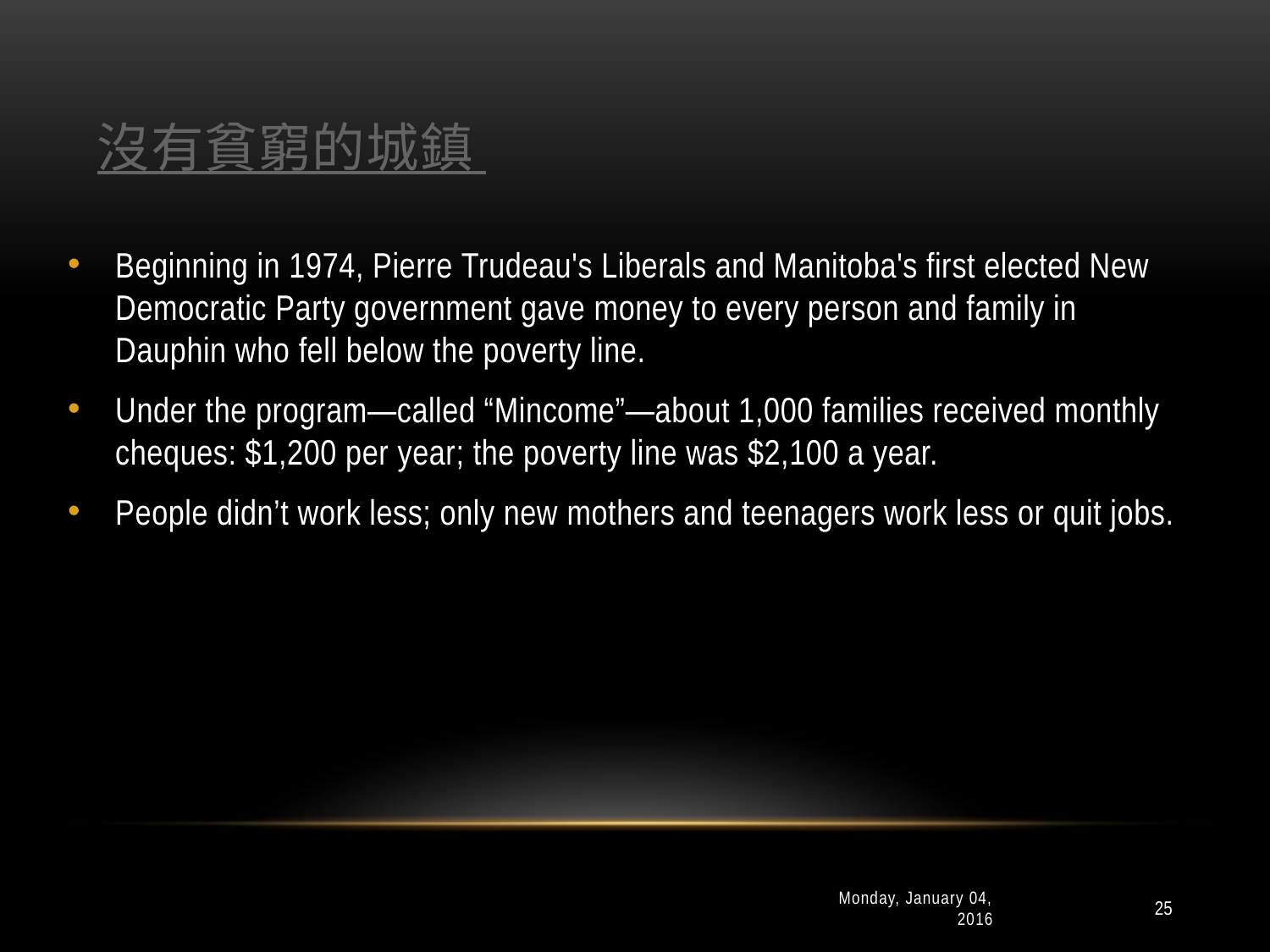

# 沒有貧窮的城鎮
Beginning in 1974, Pierre Trudeau's Liberals and Manitoba's first elected New Democratic Party government gave money to every person and family in Dauphin who fell below the poverty line.
Under the program—called “Mincome”—about 1,000 families received monthly cheques: $1,200 per year; the poverty line was $2,100 a year.
People didn’t work less; only new mothers and teenagers work less or quit jobs.

Monday, January 04, 2016
25